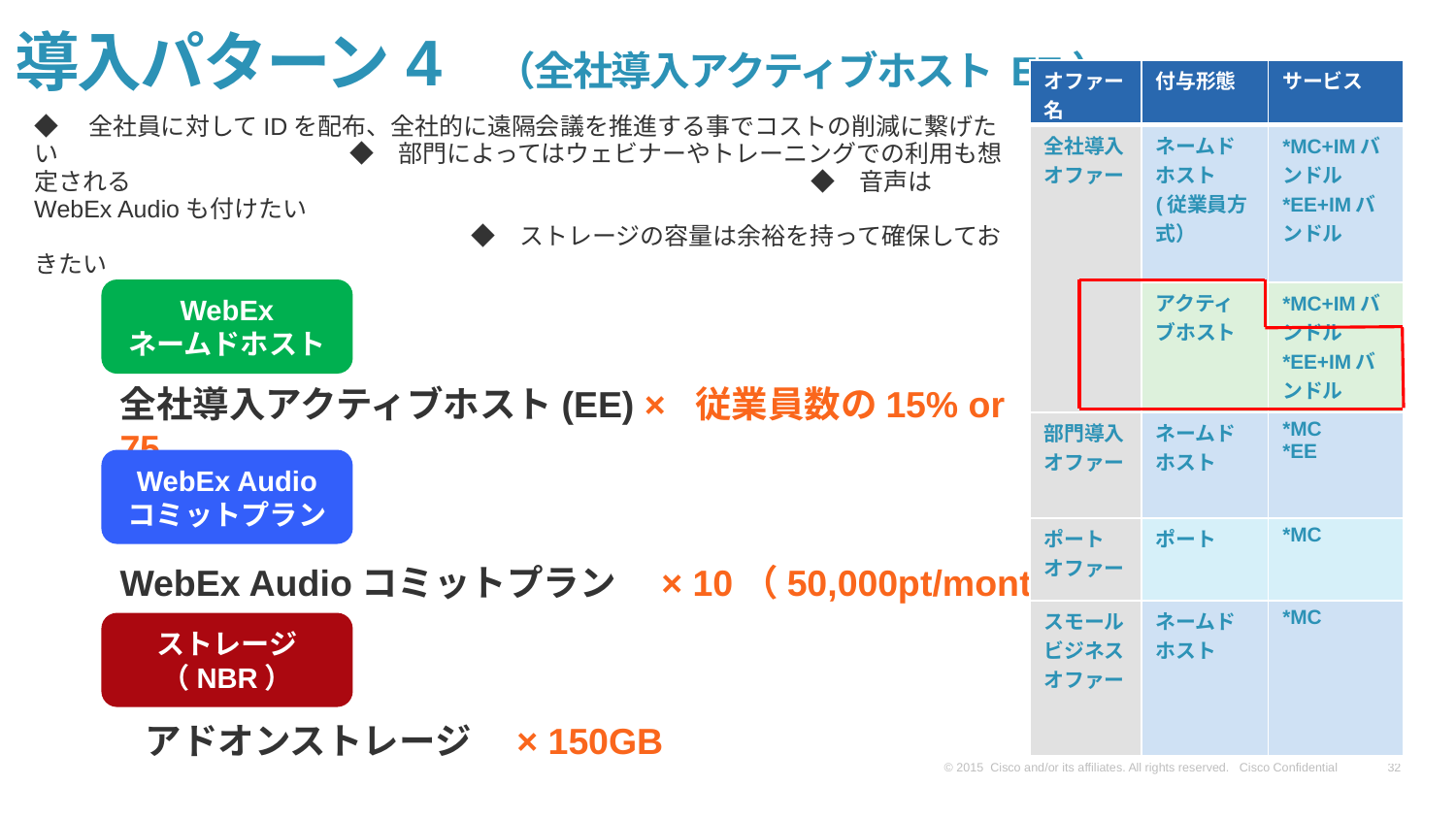

導入パターン4　（全社導入アクティブホスト EE）
| オファー名 | 付与形態 | サービス |
| --- | --- | --- |
| 全社導入 オファー | ネームド ホスト (従業員方式） | \*MC+IMバンドル \*EE+IMバンドル |
|  | アクティブホスト | \*MC+IMバンドル \*EE+IMバンドル |
| 部門導入 オファー | ネームド ホスト | \*MC \*EE |
| ポート オファー | ポート | \*MC |
| スモール ビジネス オファー | ネームド ホスト | \*MC |
◆　全社員に対してIDを配布、全社的に遠隔会議を推進する事でコストの削減に繋げたい　　　　　　　　　　　　◆　部門によってはウェビナーやトレーニングでの利用も想定される　　　　　　　　　　　　　　　　　　　　　　　　　　　　◆　音声はWebEx Audioも付けたい　　　　　　　　　　　　　　　　　　　　　　　　　　　　　　　　　　　　　　　　　　　　　　　◆　ストレージの容量は余裕を持って確保しておきたい
WebEx
ネームドホスト
全社導入アクティブホスト(EE) ×  従業員数の15% or 75

WebEx Audio
コミットプラン

WebEx Audioコミットプラン　× 10（50,000pt/month）
ストレージ
（NBR）
 Eさん
　　アドオンストレージ　× 150GB